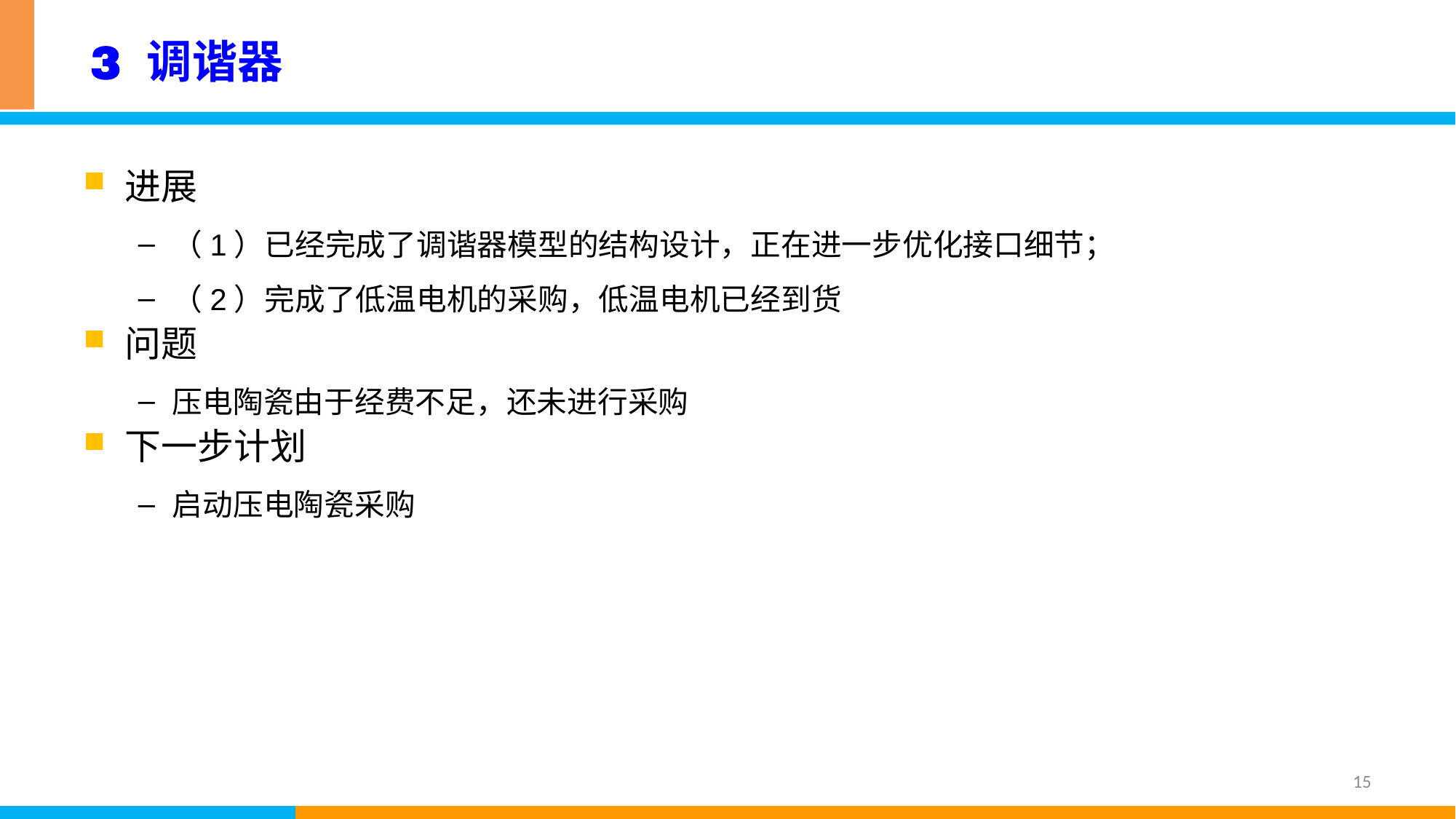

# 3 调谐器
进展
（1）已经完成了调谐器模型的结构设计，正在进一步优化接口细节；
（2）完成了低温电机的采购，低温电机已经到货
问题
压电陶瓷由于经费不足，还未进行采购
下一步计划
启动压电陶瓷采购

15